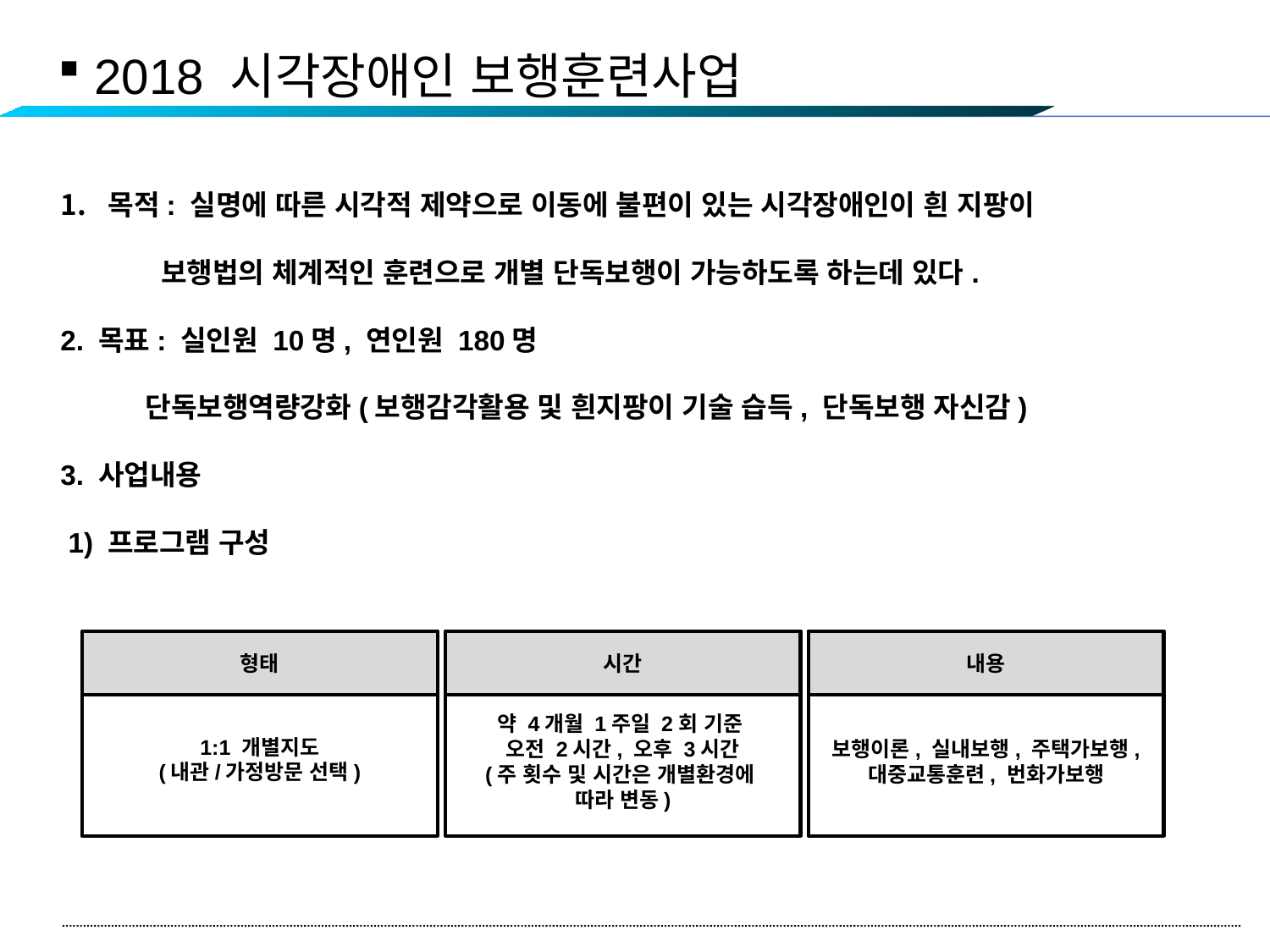

2018 시각장애인 보행훈련사업

목적: 실명에 따른 시각적 제약으로 이동에 불편이 있는 시각장애인이 흰 지팡이
            보행법의 체계적인 훈련으로 개별 단독보행이 가능하도록 하는데 있다.
2. 목표: 실인원 10명, 연인원 180명
          단독보행역량강화(보행감각활용 및 흰지팡이 기술 습득, 단독보행 자신감)
3. 사업내용
 1) 프로그램 구성

1:1 개별지도
(내관/가정방문 선택)
형태

약 4개월 1주일 2회 기준
오전 2시간, 오후 3시간
(주 횟수 및 시간은 개별환경에
따라 변동)
시간

보행이론, 실내보행, 주택가보행, 대중교통훈련, 번화가보행
내용